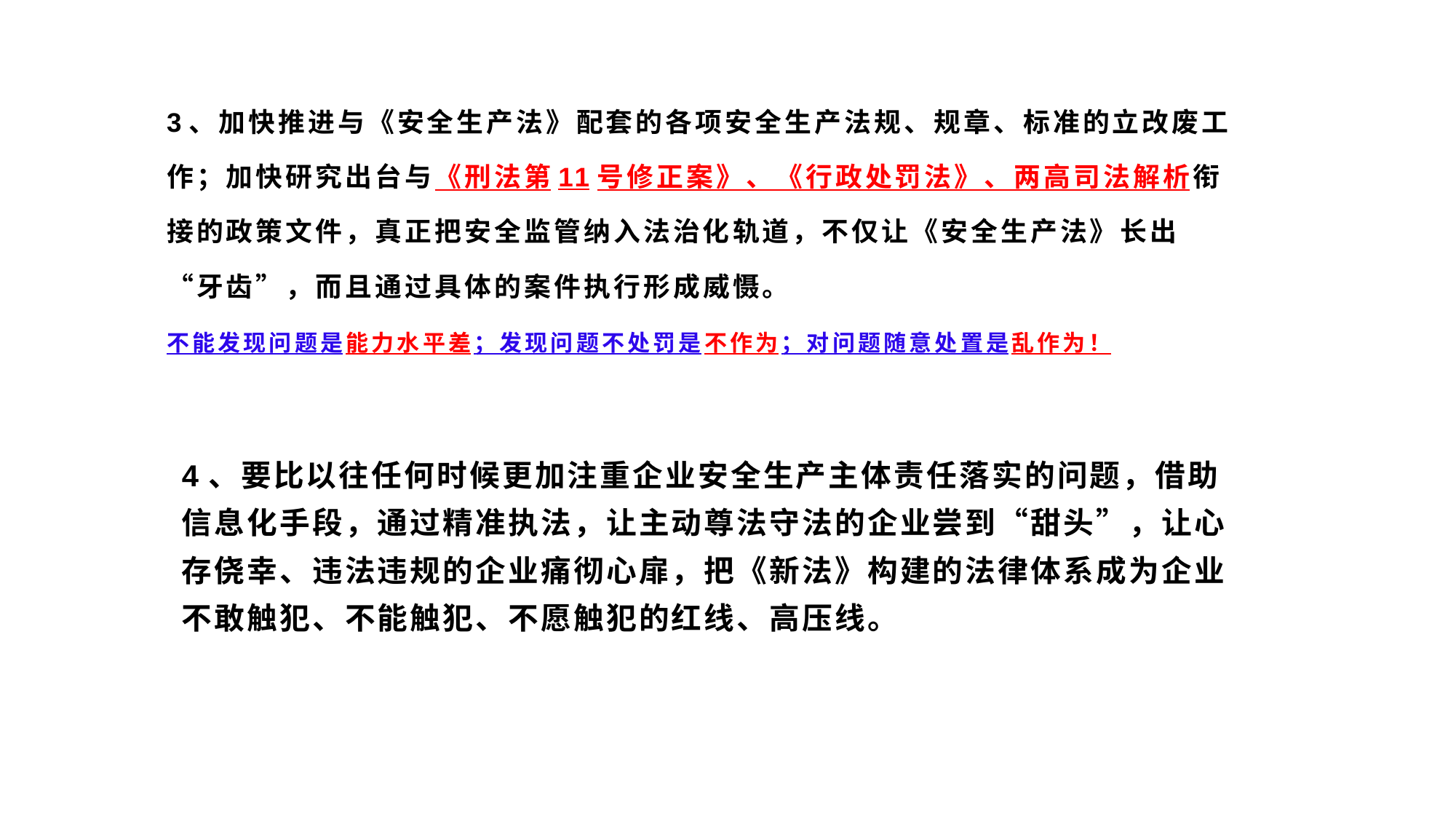

3、加快推进与《安全生产法》配套的各项安全生产法规、规章、标准的立改废工作；加快研究出台与《刑法第11号修正案》、《行政处罚法》、两高司法解析衔接的政策文件，真正把安全监管纳入法治化轨道，不仅让《安全生产法》长出“牙齿”，而且通过具体的案件执行形成威慑。

不能发现问题是能力水平差；发现问题不处罚是不作为；对问题随意处置是乱作为！
4、要比以往任何时候更加注重企业安全生产主体责任落实的问题，借助信息化手段，通过精准执法，让主动尊法守法的企业尝到“甜头”，让心存侥幸、违法违规的企业痛彻心扉，把《新法》构建的法律体系成为企业不敢触犯、不能触犯、不愿触犯的红线、高压线。

163